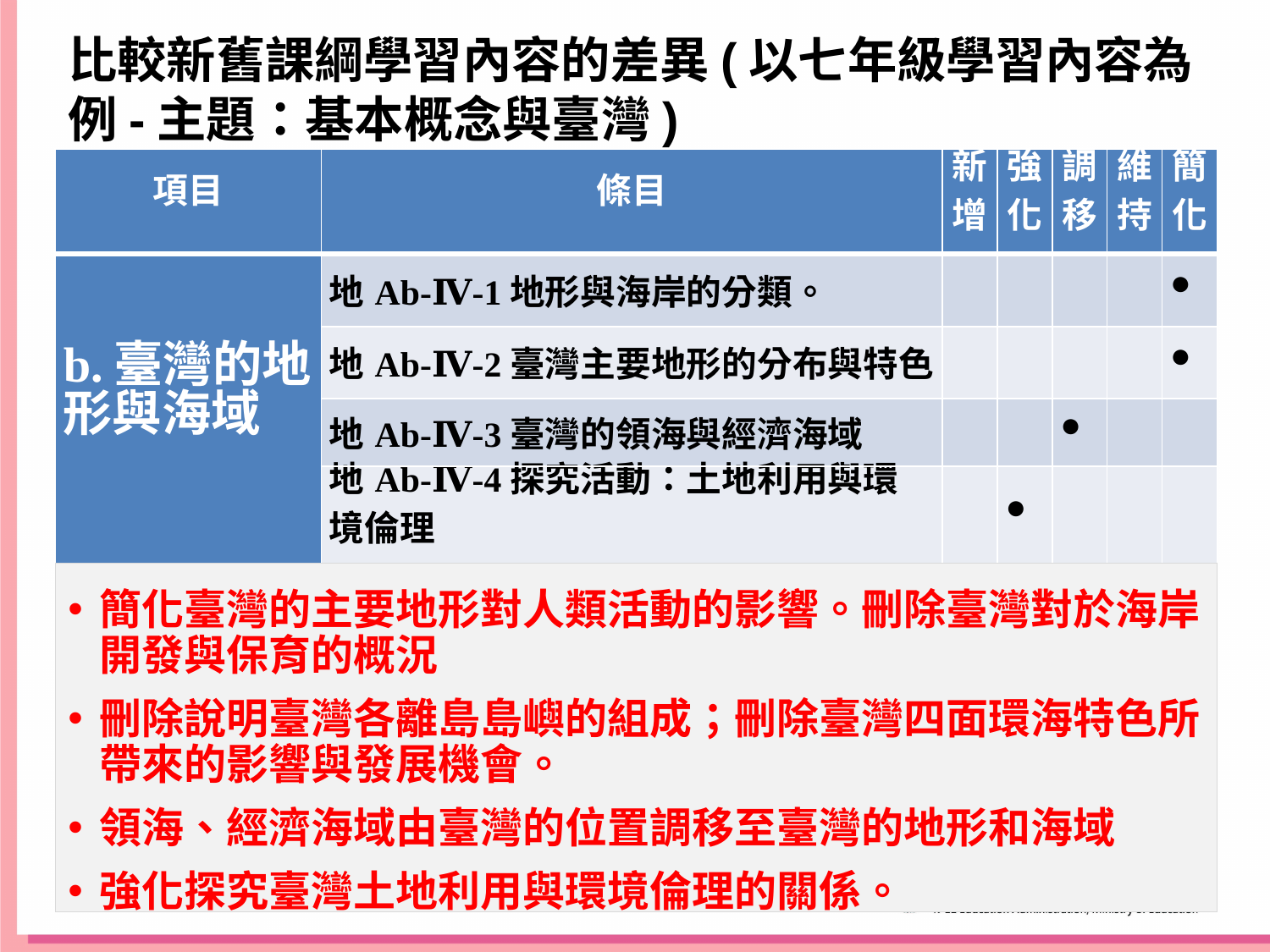

比較新舊課綱學習內容的差異(以七年級學習內容為例-主題：基本概念與臺灣)

| 項目 | 條目 | 新 增 | 強 化 | 調 移 | 維 持 | 簡 化 |
| --- | --- | --- | --- | --- | --- | --- |
| b.臺灣的地 形與海域 | 地Ab-Ⅳ-1地形與海岸的分類。 |  |  |  |  | ● |
|  | 地Ab-Ⅳ-2臺灣主要地形的分布與特色 |  |  |  |  | ● |
|  | 地Ab-Ⅳ-3臺灣的領海與經濟海域 |  |  | ● |  |  |
|  | 地Ab-Ⅳ-4探究活動：土地利用與環 境倫理 |  | ● |  |  |  |
簡化臺灣的主要地形對人類活動的影響。刪除臺灣對於海岸開發與保育的概況
刪除說明臺灣各離島島嶼的組成；刪除臺灣四面環海特色所帶來的影響與發展機會。
領海、經濟海域由臺灣的位置調移至臺灣的地形和海域
強化探究臺灣土地利用與環境倫理的關係。